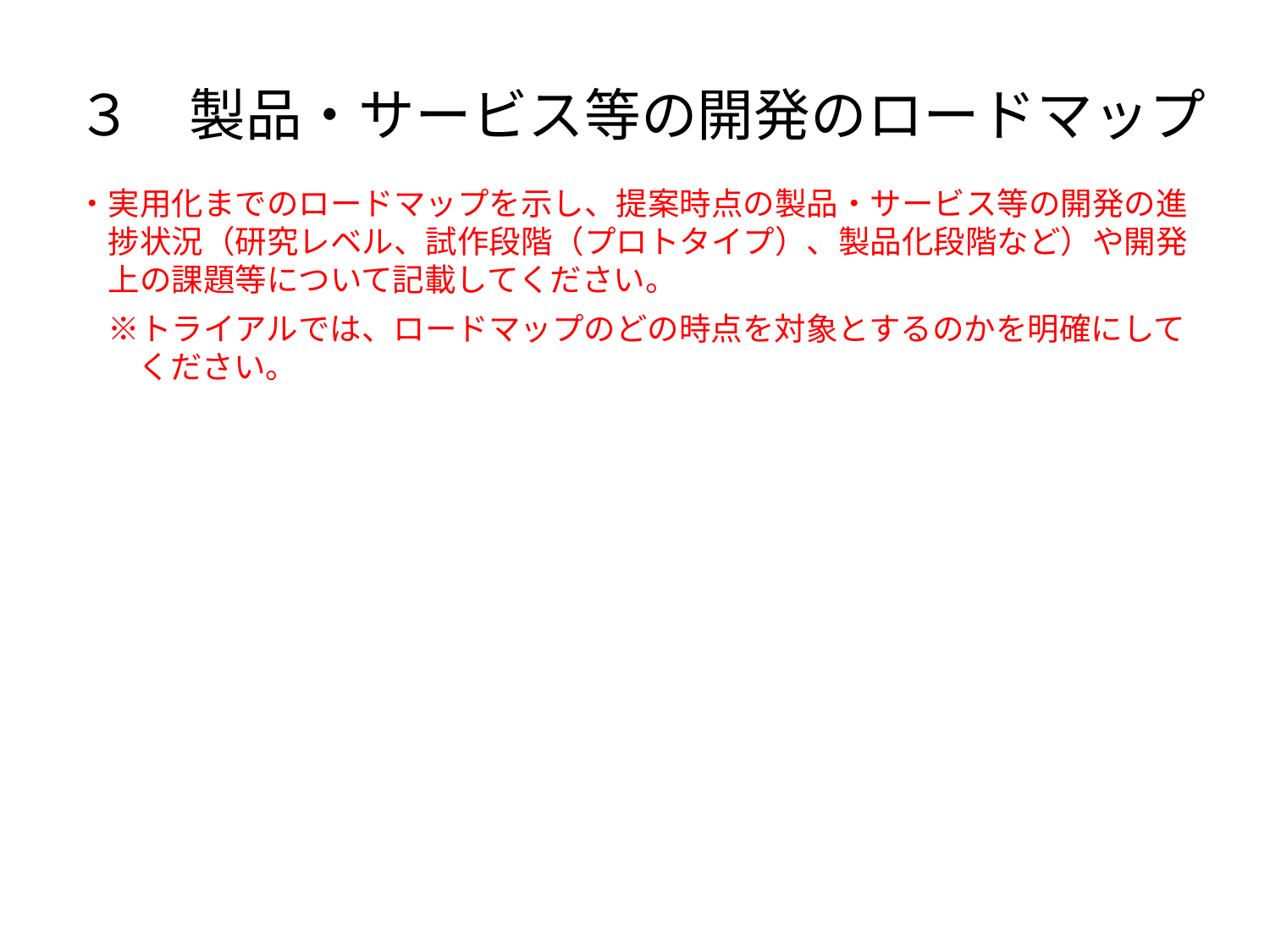

３　製品・サービス等の開発のロードマップ
・実用化までのロードマップを示し、提案時点の製品・サービス等の開発の進
　捗状況（研究レベル、試作段階（プロトタイプ）、製品化段階など）や開発
　上の課題等について記載してください。
　※トライアルでは、ロードマップのどの時点を対象とするのかを明確にしてください。